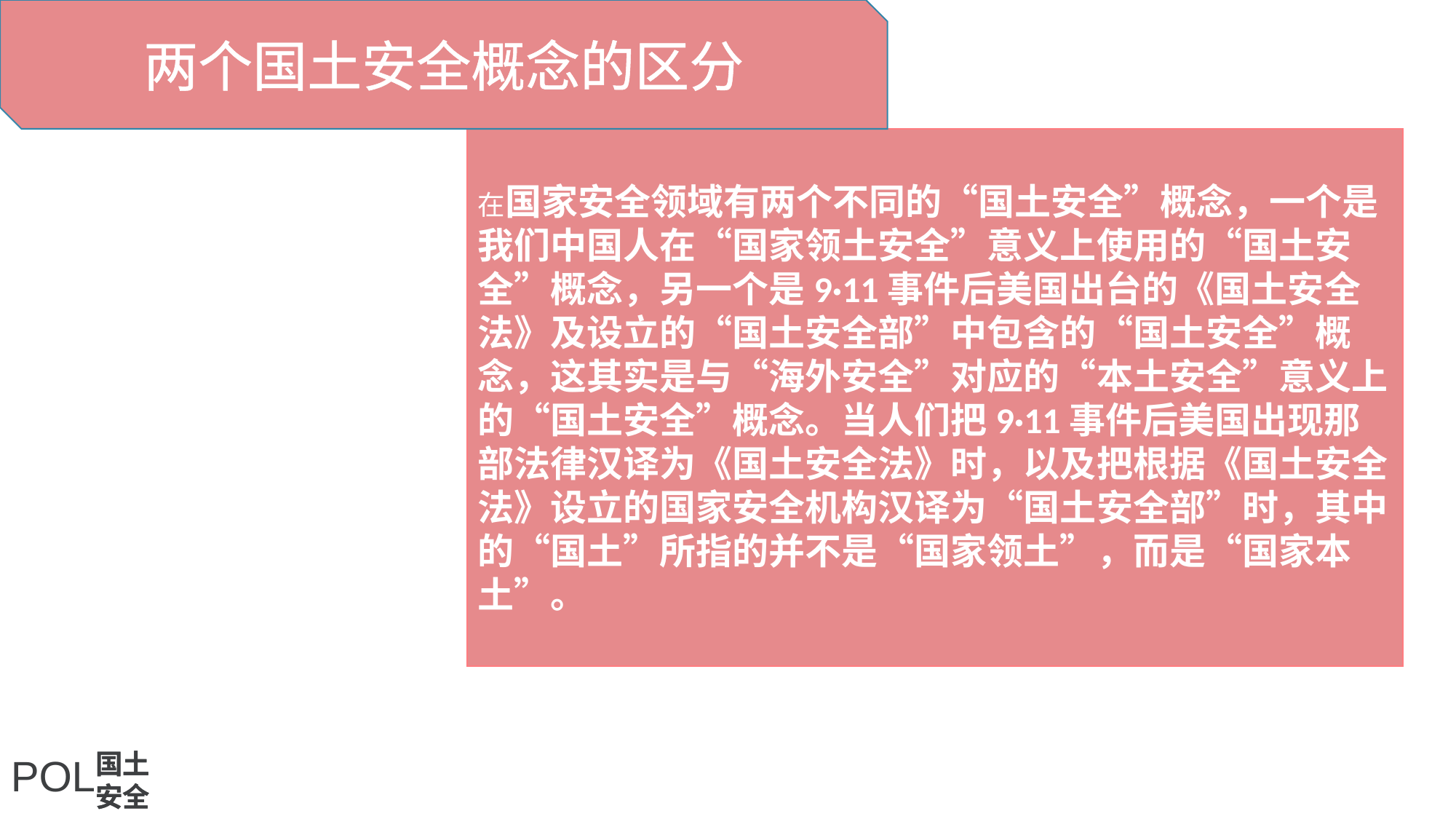

两个国土安全概念的区分
在国家安全领域有两个不同的“国土安全”概念，一个是我们中国人在“国家领土安全”意义上使用的“国土安全”概念，另一个是9·11事件后美国出台的《国土安全法》及设立的“国土安全部”中包含的“国土安全”概念，这其实是与“海外安全”对应的“本土安全”意义上的“国土安全”概念。当人们把9·11事件后美国出现那部法律汉译为《国土安全法》时，以及把根据《国土安全法》设立的国家安全机构汉译为“国土安全部”时，其中的“国土”所指的并不是“国家领土”，而是“国家本土”。
国土
安全
POL
国土
安全